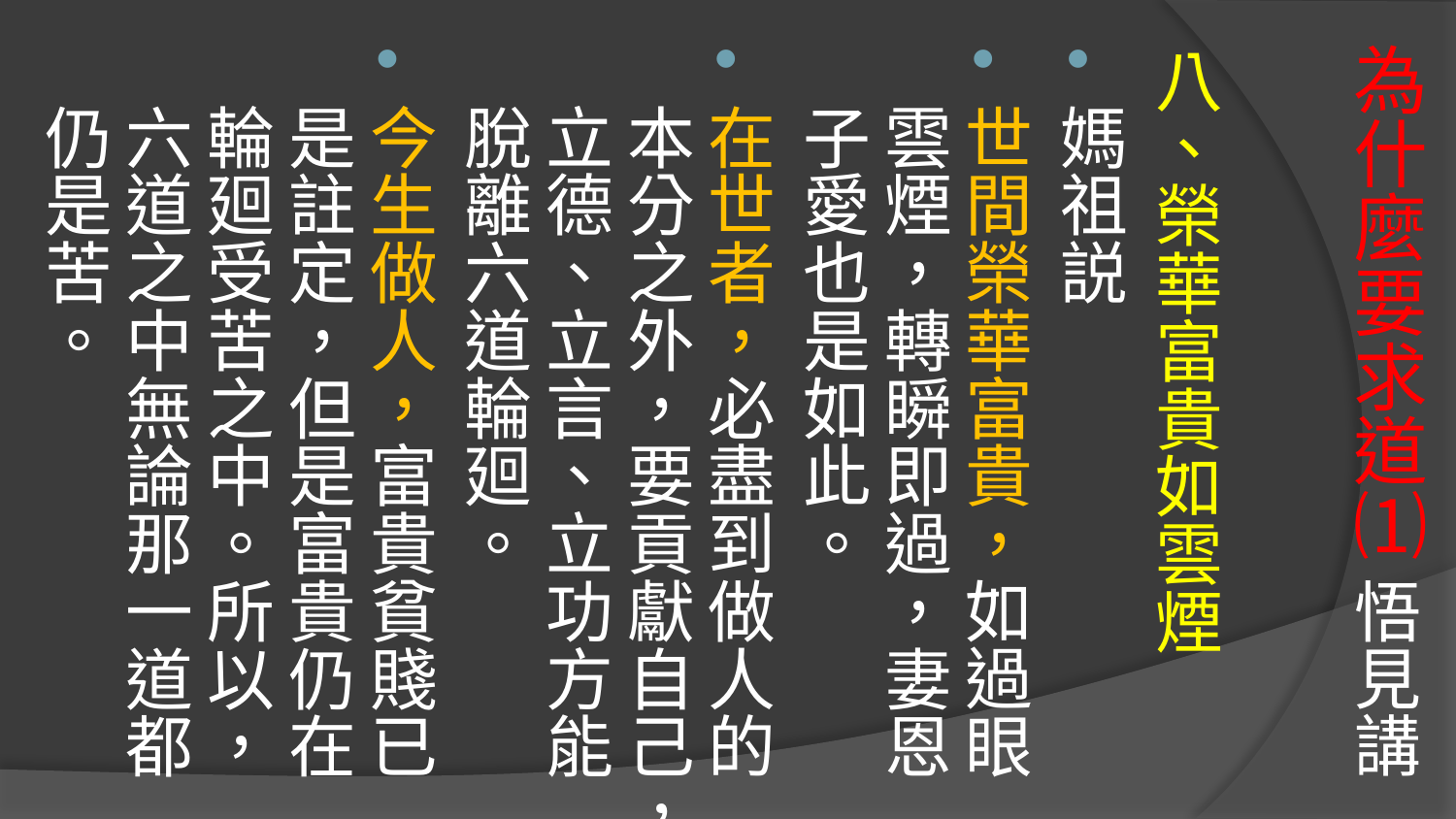

八、榮華富貴如雲煙
媽祖説
世間榮華富貴，如過眼雲煙，轉瞬即過，妻恩子愛也是如此。
在世者，必盡到做人的本分之外，要貢獻自己，立德、立言、立功方能脫離六道輪廻。
今生做人，富貴貧賤已是註定，但是富貴仍在輪廻受苦之中。所以，六道之中無論那一道都仍是苦。
# 為什麼要求道⑴ 悟見講